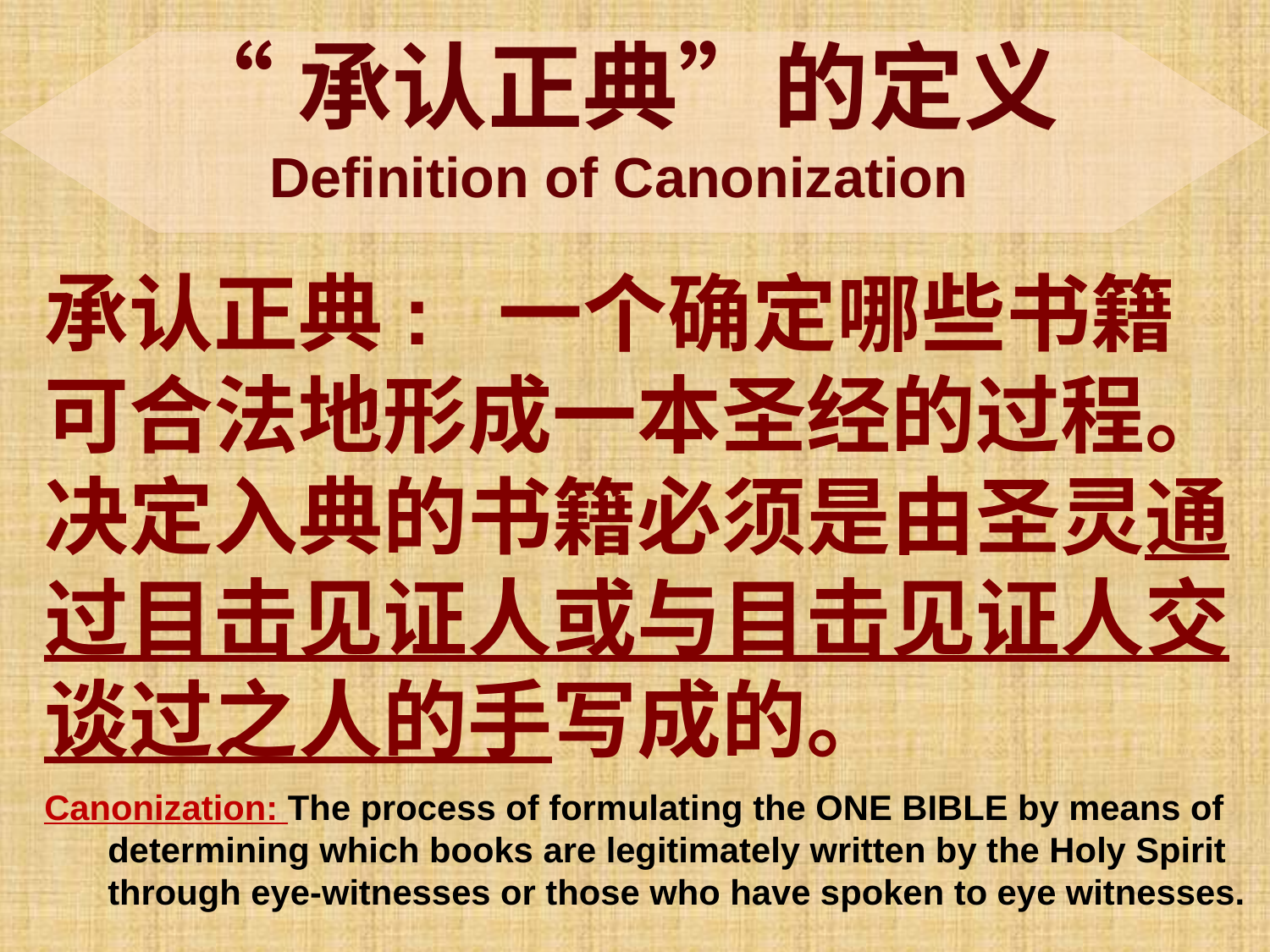

“承认正典”的定义
Definition of Canonization

承认正典:  一个确定哪些书籍可合法地形成一本圣经的过程。决定入典的书籍必须是由圣灵通过目击见证人或与目击见证人交谈过之人的手写成的。
Canonization: The process of formulating the ONE BIBLE by means of determining which books are legitimately written by the Holy Spirit through eye-witnesses or those who have spoken to eye witnesses.